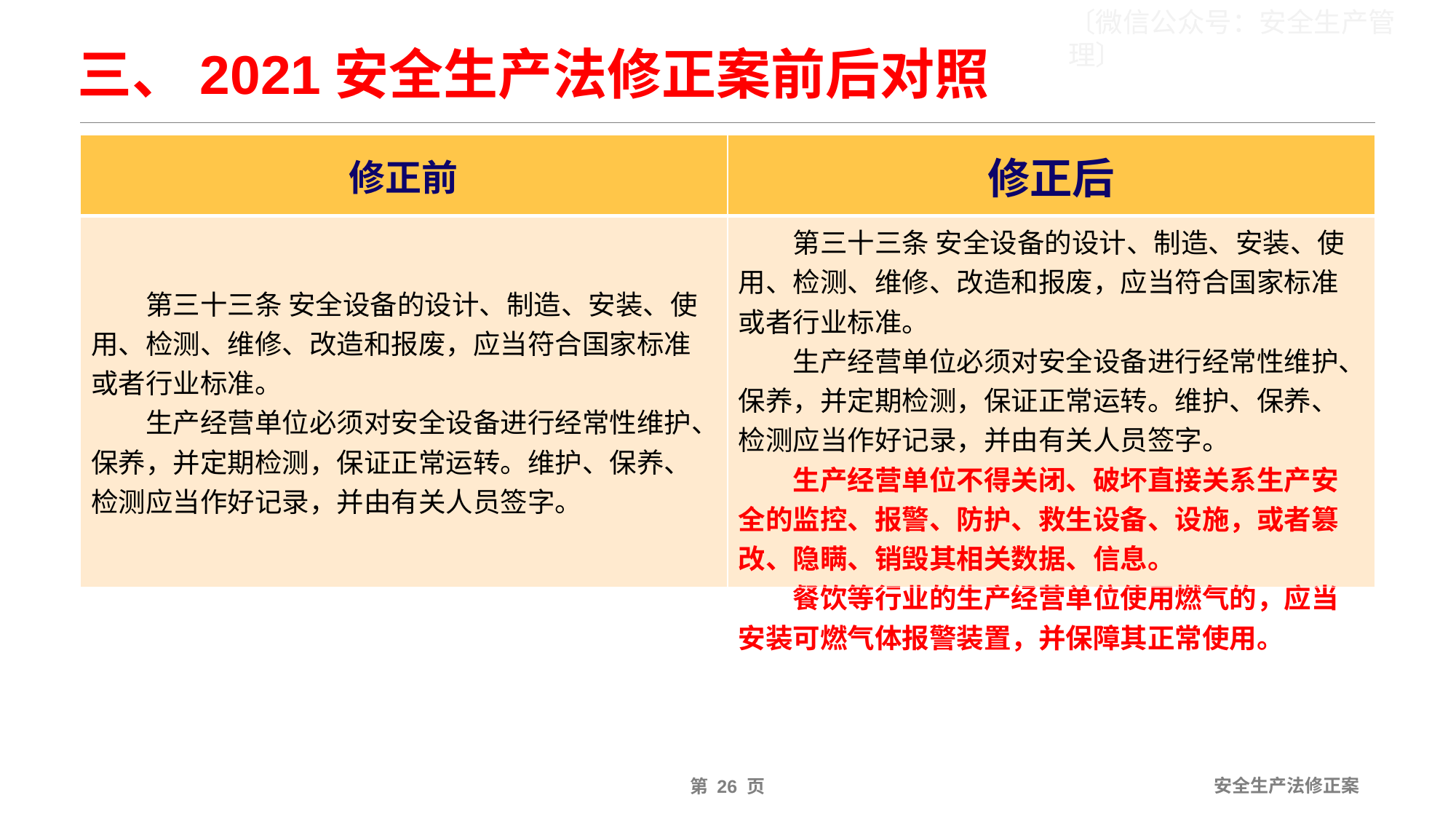

三、2021安全生产法修正案前后对照
| 修正前 | 修正后 |
| --- | --- |
| 第三十三条 安全设备的设计、制造、安装、使用、检测、维修、改造和报废，应当符合国家标准或者行业标准。 生产经营单位必须对安全设备进行经常性维护、保养，并定期检测，保证正常运转。维护、保养、检测应当作好记录，并由有关人员签字。 | 第三十三条 安全设备的设计、制造、安装、使用、检测、维修、改造和报废，应当符合国家标准或者行业标准。 生产经营单位必须对安全设备进行经常性维护、保养，并定期检测，保证正常运转。维护、保养、检测应当作好记录，并由有关人员签字。 生产经营单位不得关闭、破坏直接关系生产安全的监控、报警、防护、救生设备、设施，或者篡改、隐瞒、销毁其相关数据、信息。 餐饮等行业的生产经营单位使用燃气的，应当安装可燃气体报警装置，并保障其正常使用。 |